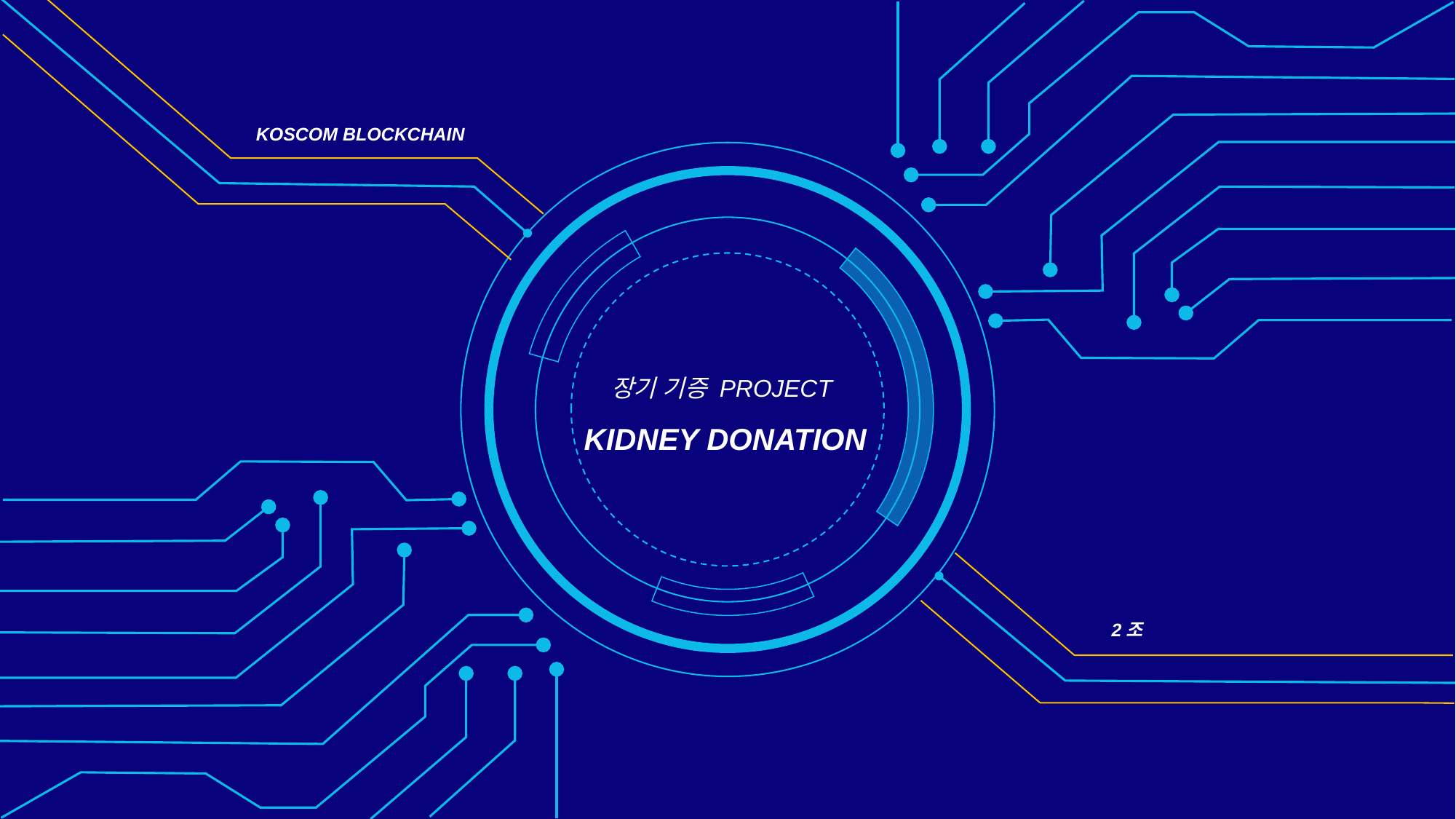

KOSCOM BLOCKCHAIN

장기 기증 PROJECT
KIDNEY DONATION

2조